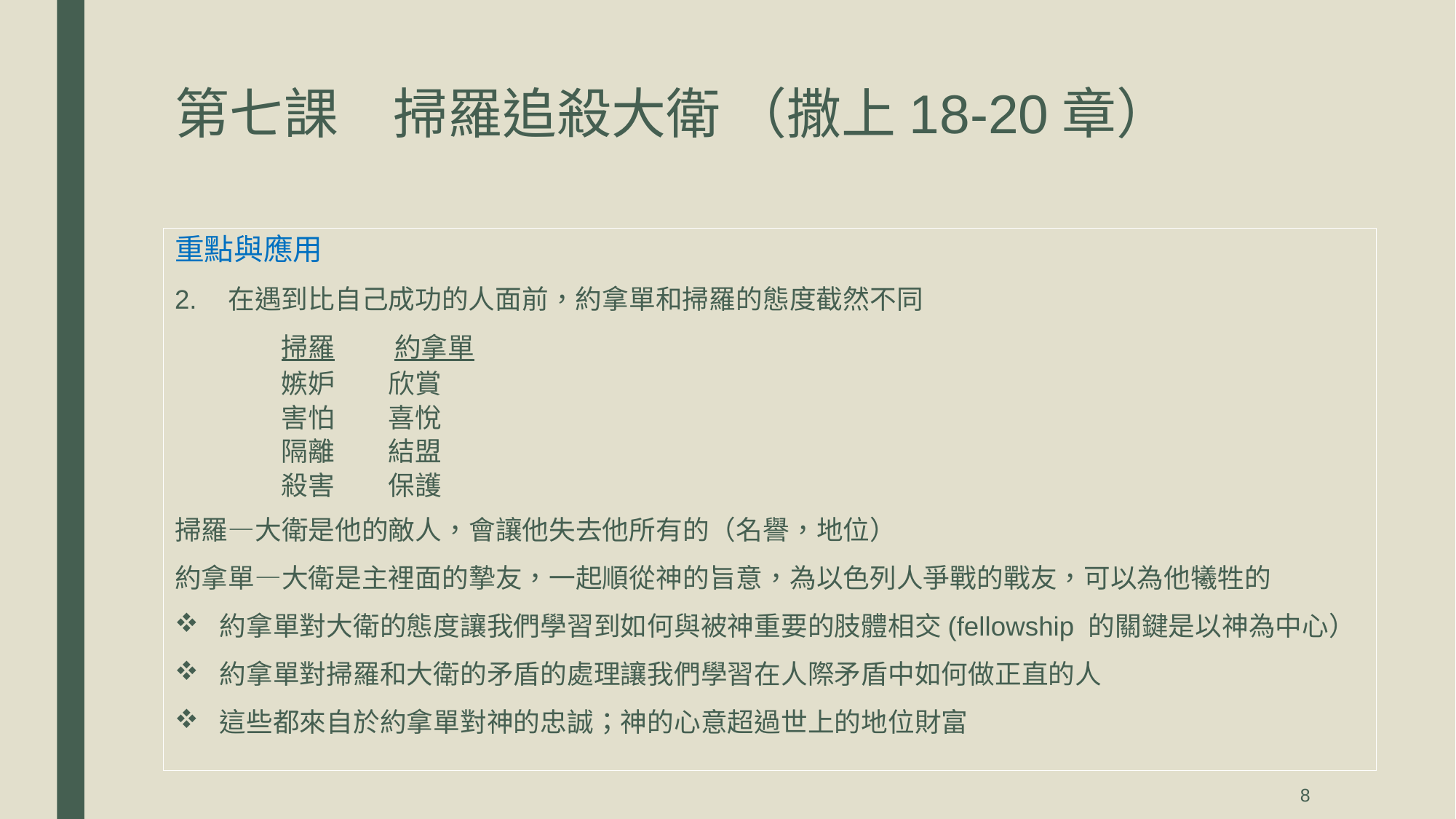

# 第七課	掃羅追殺大衛 （撒上18-20章）
重點與應用
在遇到比自己成功的人面前，約拿單和掃羅的態度截然不同
	掃羅	 約拿單
	嫉妒	欣賞
	害怕	喜悅
	隔離	結盟
	殺害	保護
掃羅—大衛是他的敵人，會讓他失去他所有的（名譽，地位）
約拿單—大衛是主裡面的摯友，一起順從神的旨意，為以色列人爭戰的戰友，可以為他犧牲的
約拿單對大衛的態度讓我們學習到如何與被神重要的肢體相交(fellowship 的關鍵是以神為中心）
約拿單對掃羅和大衛的矛盾的處理讓我們學習在人際矛盾中如何做正直的人
這些都來自於約拿單對神的忠誠；神的心意超過世上的地位財富

8